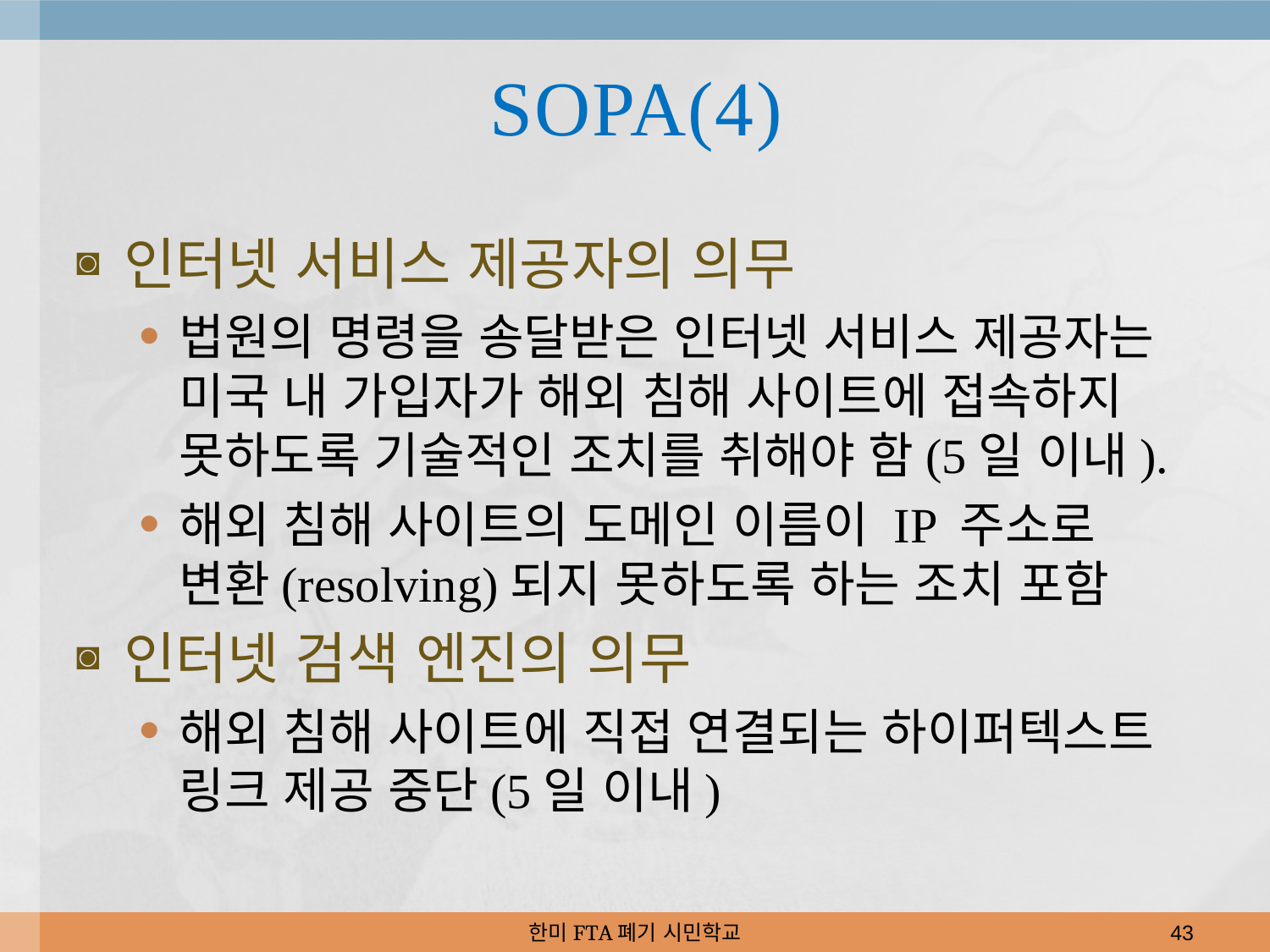

# SOPA(4)
인터넷 서비스 제공자의 의무
법원의 명령을 송달받은 인터넷 서비스 제공자는 미국 내 가입자가 해외 침해 사이트에 접속하지 못하도록 기술적인 조치를 취해야 함(5일 이내).
해외 침해 사이트의 도메인 이름이 IP 주소로 변환(resolving)되지 못하도록 하는 조치 포함
인터넷 검색 엔진의 의무
해외 침해 사이트에 직접 연결되는 하이퍼텍스트 링크 제공 중단(5일 이내)
한미FTA폐기 시민학교
43